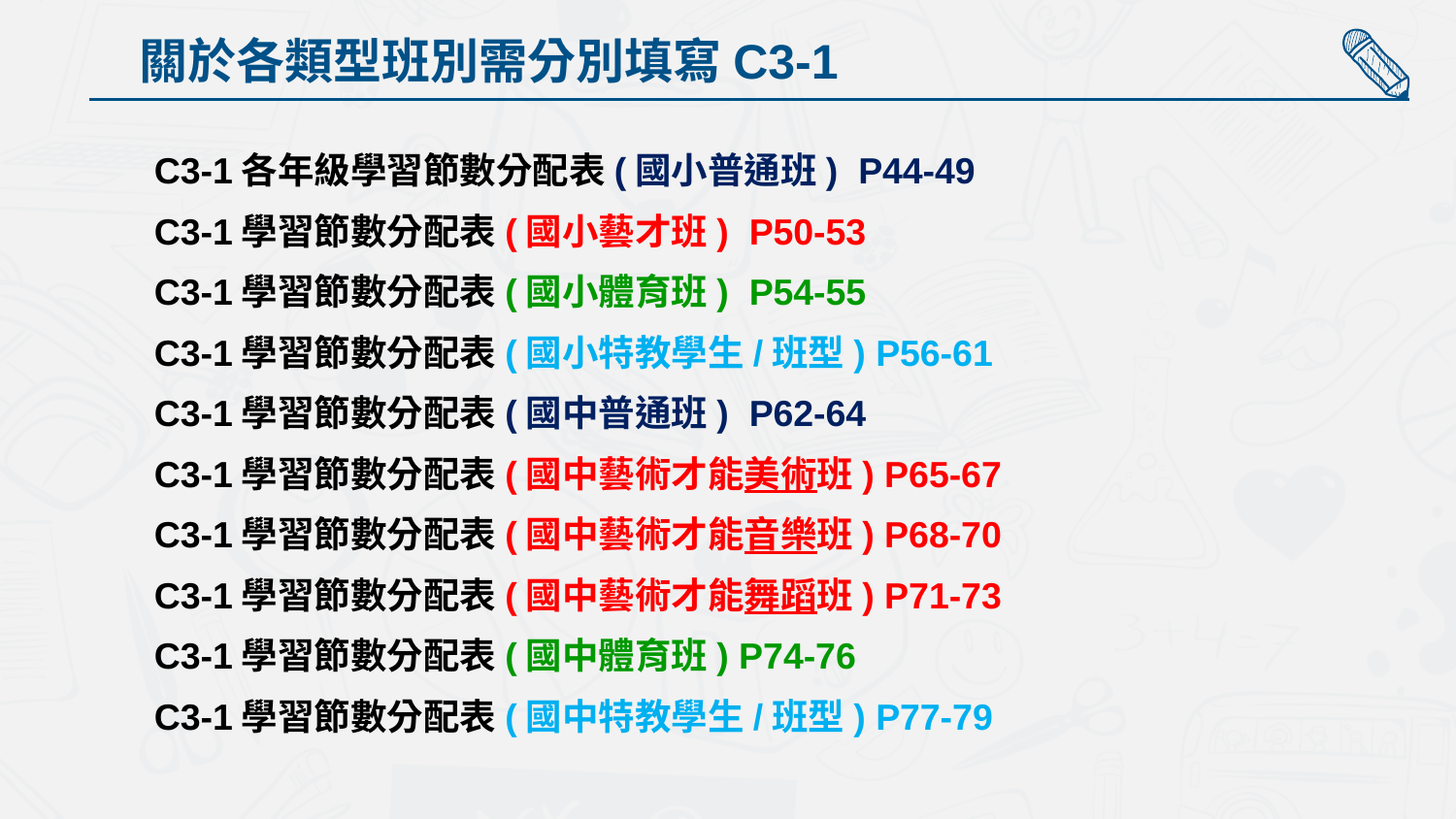

關於各類型班別需分別填寫C3-1
C3-1各年級學習節數分配表(國小普通班)  P44-49
C3-1學習節數分配表(國小藝才班)  P50-53
C3-1學習節數分配表(國小體育班)  P54-55
C3-1學習節數分配表(國小特教學生/班型) P56-61
C3-1學習節數分配表(國中普通班)  P62-64
C3-1學習節數分配表(國中藝術才能美術班) P65-67
C3-1學習節數分配表(國中藝術才能音樂班) P68-70
C3-1學習節數分配表(國中藝術才能舞蹈班) P71-73
C3-1學習節數分配表(國中體育班) P74-76
C3-1學習節數分配表(國中特教學生/班型) P77-79